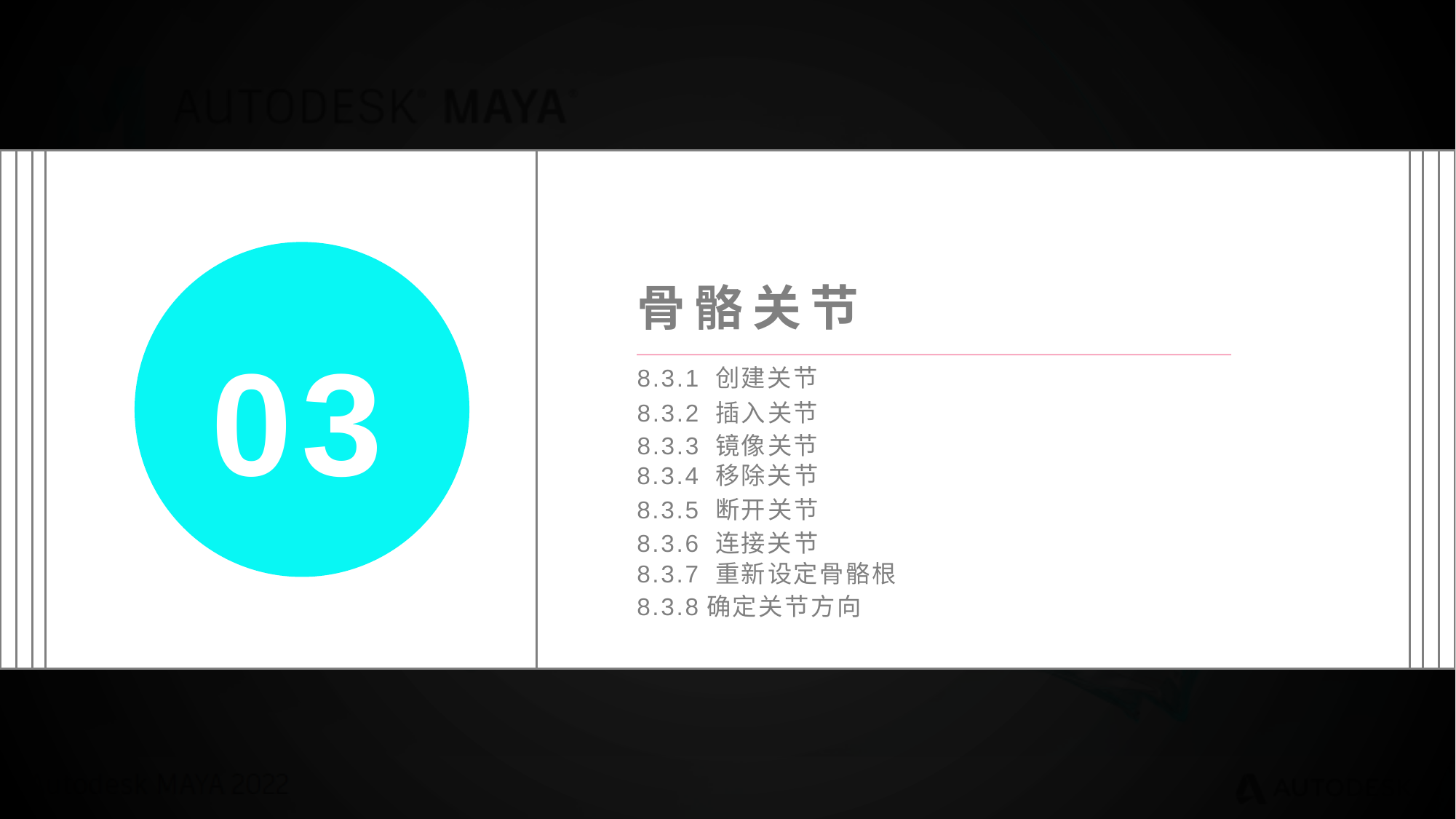

骨骼关节
03
8.3.1 创建关节
8.3.2 插入关节
8.3.3 镜像关节
8.3.4 移除关节
8.3.5 断开关节
8.3.6 连接关节
8.3.7 重新设定骨骼根
8.3.8确定关节方向